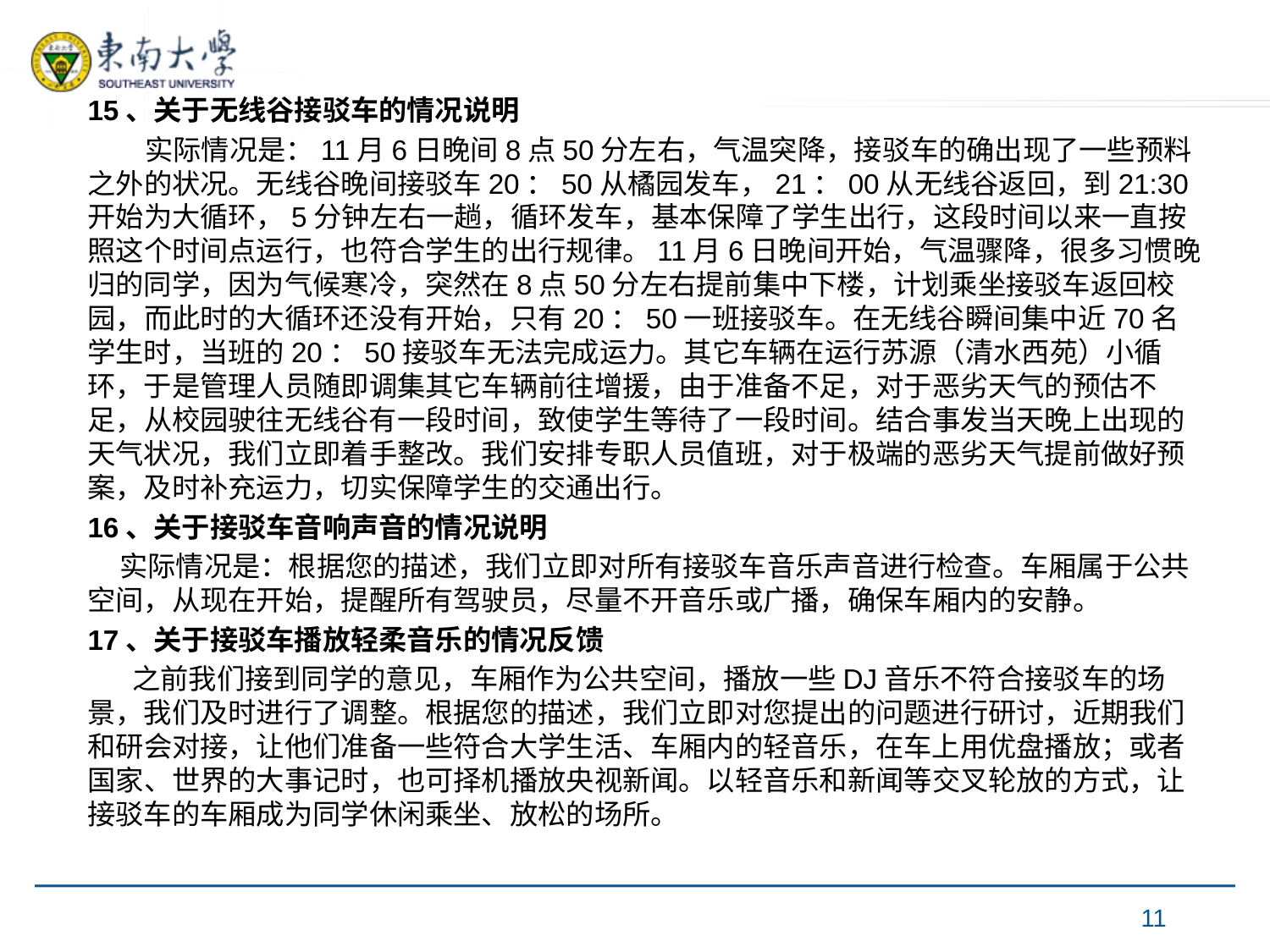

15、关于无线谷接驳车的情况说明
        实际情况是：11月6日晚间8点50分左右，气温突降，接驳车的确出现了一些预料之外的状况。无线谷晚间接驳车20：50从橘园发车，21：00从无线谷返回，到21:30开始为大循环，5分钟左右一趟，循环发车，基本保障了学生出行，这段时间以来一直按照这个时间点运行，也符合学生的出行规律。11月6日晚间开始，气温骤降，很多习惯晚归的同学，因为气候寒冷，突然在8点50分左右提前集中下楼，计划乘坐接驳车返回校园，而此时的大循环还没有开始，只有20：50一班接驳车。在无线谷瞬间集中近70名学生时，当班的20：50接驳车无法完成运力。其它车辆在运行苏源（清水西苑）小循环，于是管理人员随即调集其它车辆前往增援，由于准备不足，对于恶劣天气的预估不足，从校园驶往无线谷有一段时间，致使学生等待了一段时间。结合事发当天晚上出现的天气状况，我们立即着手整改。我们安排专职人员值班，对于极端的恶劣天气提前做好预案，及时补充运力，切实保障学生的交通出行。
16、关于接驳车音响声音的情况说明
    实际情况是：根据您的描述，我们立即对所有接驳车音乐声音进行检查。车厢属于公共空间，从现在开始，提醒所有驾驶员，尽量不开音乐或广播，确保车厢内的安静。
17、关于接驳车播放轻柔音乐的情况反馈
      之前我们接到同学的意见，车厢作为公共空间，播放一些DJ音乐不符合接驳车的场景，我们及时进行了调整。根据您的描述，我们立即对您提出的问题进行研讨，近期我们和研会对接，让他们准备一些符合大学生活、车厢内的轻音乐，在车上用优盘播放；或者国家、世界的大事记时，也可择机播放央视新闻。以轻音乐和新闻等交叉轮放的方式，让接驳车的车厢成为同学休闲乘坐、放松的场所。